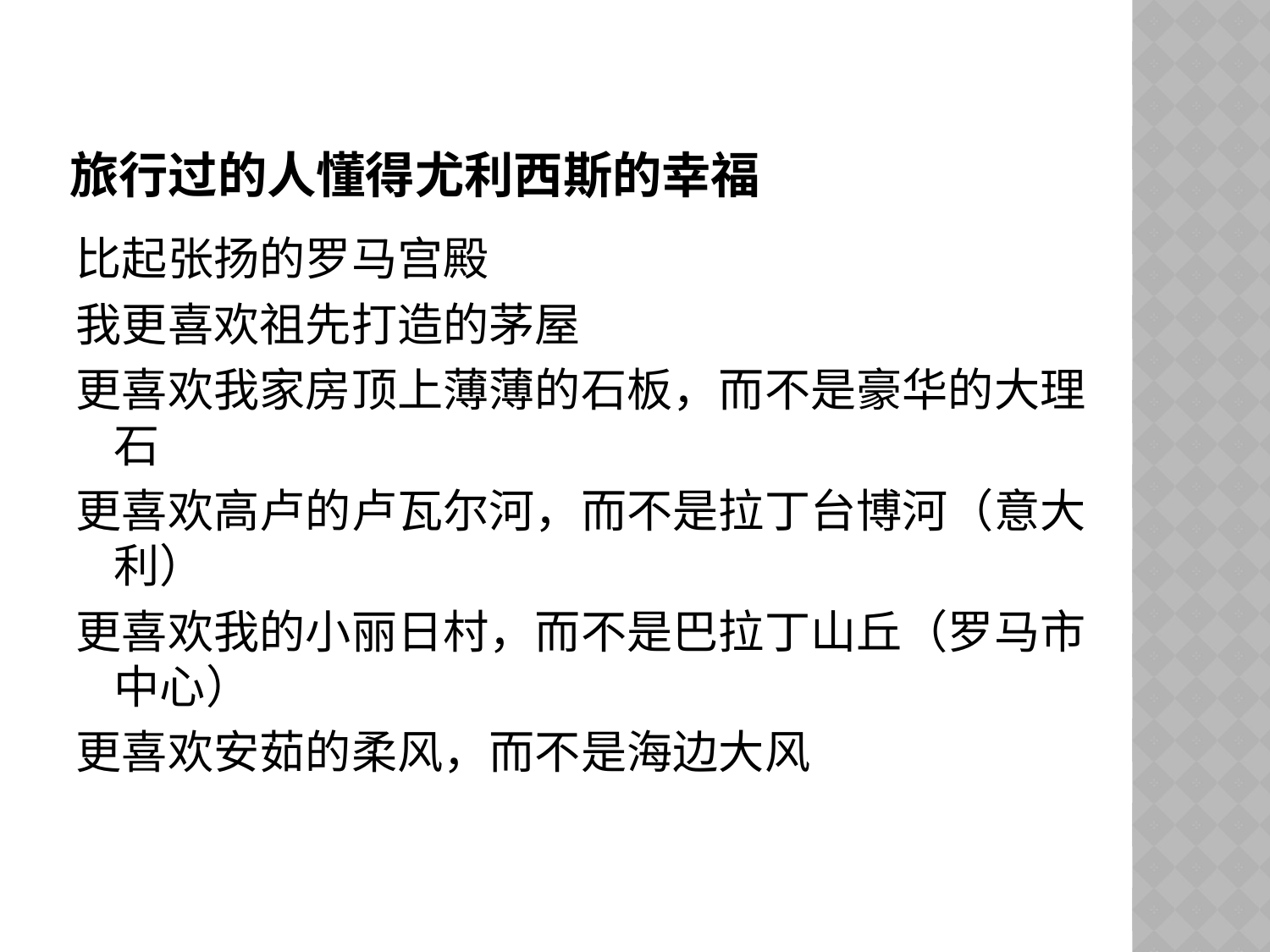

# 旅行过的人懂得尤利西斯的幸福
比起张扬的罗马宫殿
我更喜欢祖先打造的茅屋
更喜欢我家房顶上薄薄的石板，而不是豪华的大理石
更喜欢高卢的卢瓦尔河，而不是拉丁台博河（意大利）
更喜欢我的小丽日村，而不是巴拉丁山丘（罗马市中心）
更喜欢安茹的柔风，而不是海边大风